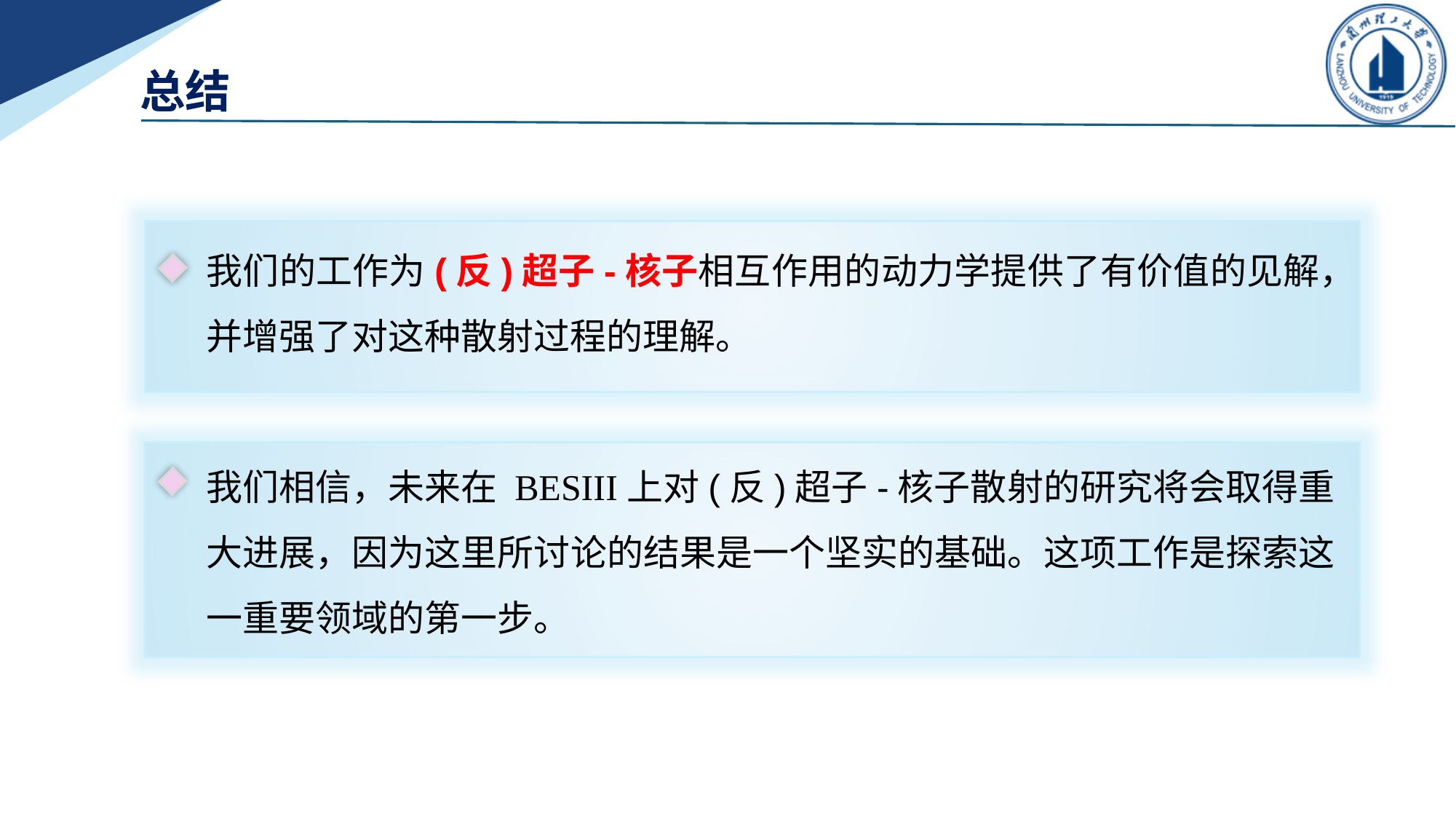

总结

我们的工作为(反)超子-核子相互作用的动力学提供了有价值的见解，并增强了对这种散射过程的理解。

我们相信，未来在 BESIII上对(反)超子-核子散射的研究将会取得重大进展，因为这里所讨论的结果是一个坚实的基础。这项工作是探索这一重要领域的第一步。